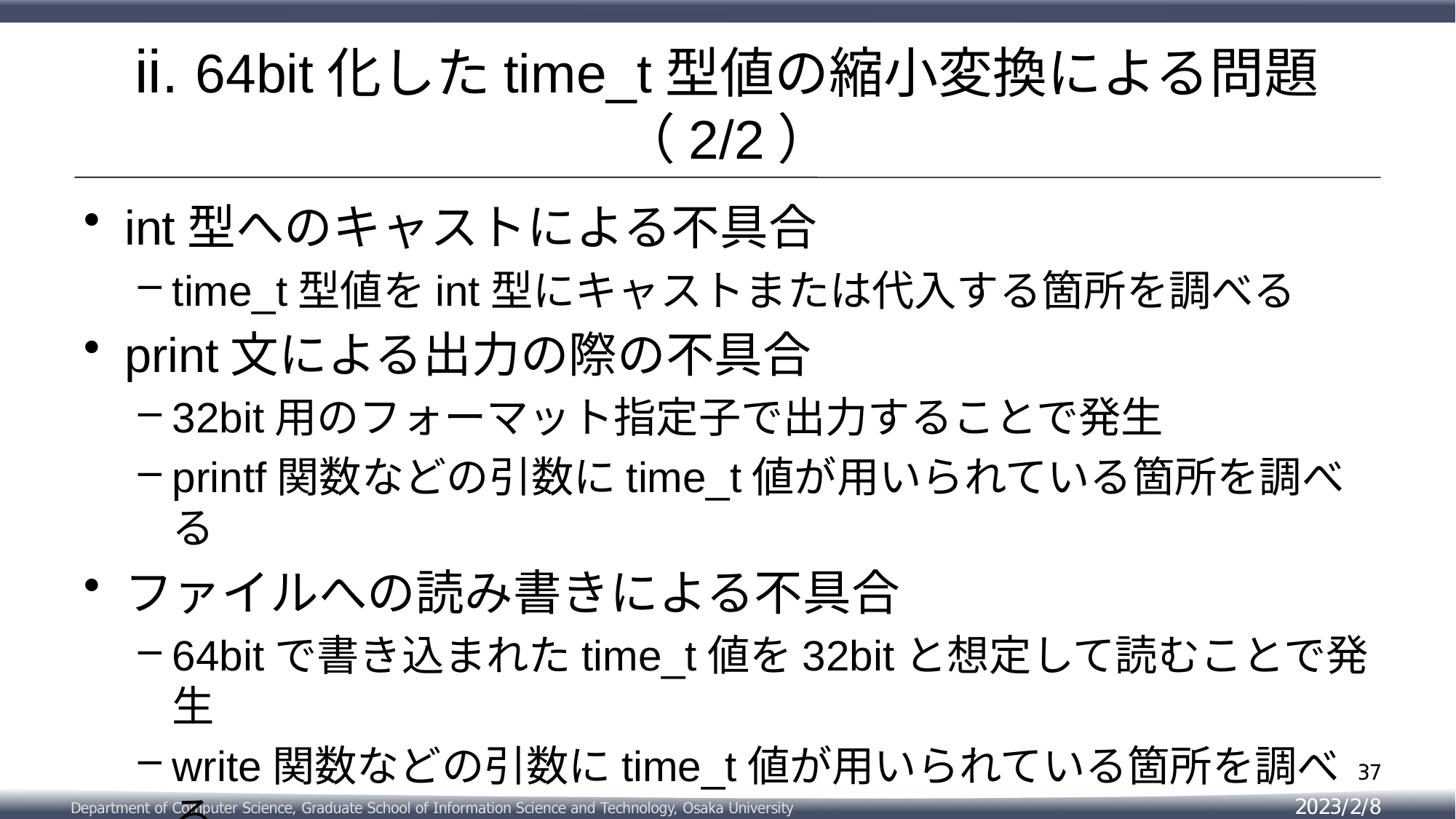

# ii. 64bit化したtime_t型値の縮小変換による問題（2/2）
int型へのキャストによる不具合
time_t型値をint型にキャストまたは代入する箇所を調べる
print文による出力の際の不具合
32bit用のフォーマット指定子で出力することで発生
printf関数などの引数にtime_t値が用いられている箇所を調べる
ファイルへの読み書きによる不具合
64bitで書き込まれたtime_t値を32bitと想定して読むことで発生
write関数などの引数にtime_t値が用いられている箇所を調べる
37
2023/2/8